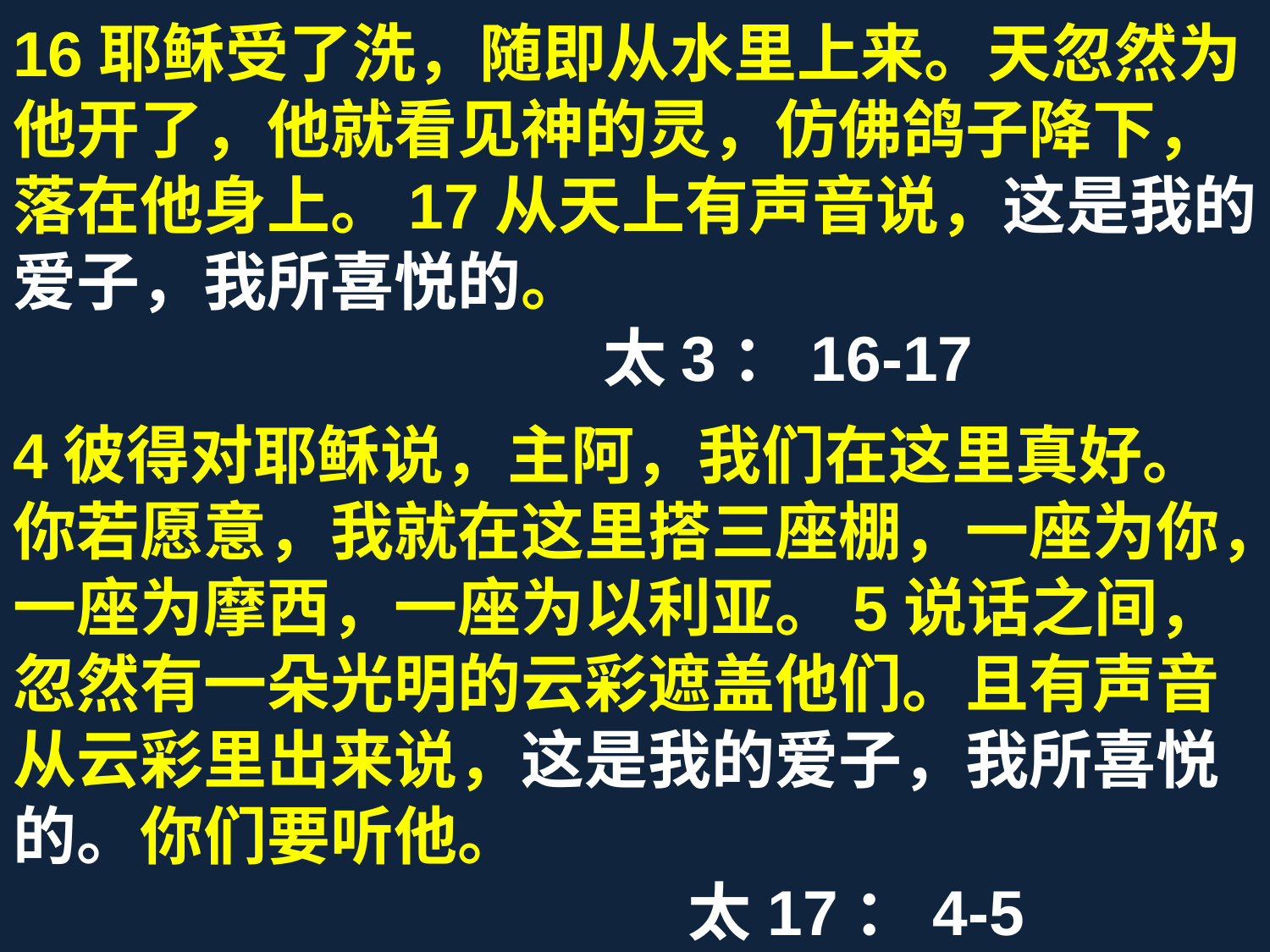

16耶稣受了洗，随即从水里上来。天忽然为他开了，他就看见神的灵，仿佛鸽子降下，落在他身上。17从天上有声音说，这是我的爱子，我所喜悦的。
                                         太3：16-17
4彼得对耶稣说，主阿，我们在这里真好。你若愿意，我就在这里搭三座棚，一座为你，一座为摩西，一座为以利亚。5说话之间，忽然有一朵光明的云彩遮盖他们。且有声音从云彩里出来说，这是我的爱子，我所喜悦的。你们要听他。
                                               太17：4-5